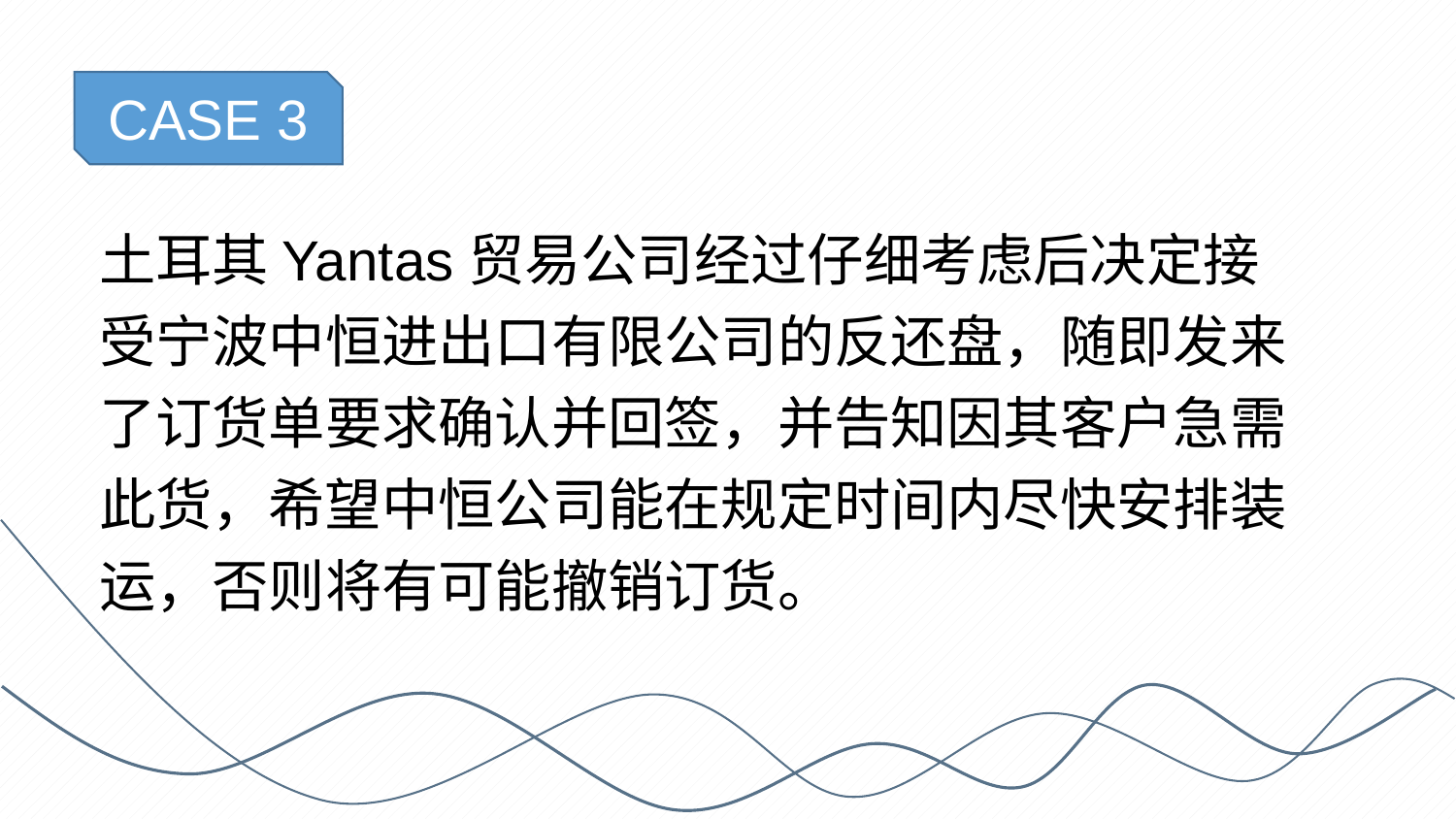

CASE 3
土耳其Yantas贸易公司经过仔细考虑后决定接受宁波中恒进出口有限公司的反还盘，随即发来了订货单要求确认并回签，并告知因其客户急需此货，希望中恒公司能在规定时间内尽快安排装运，否则将有可能撤销订货。